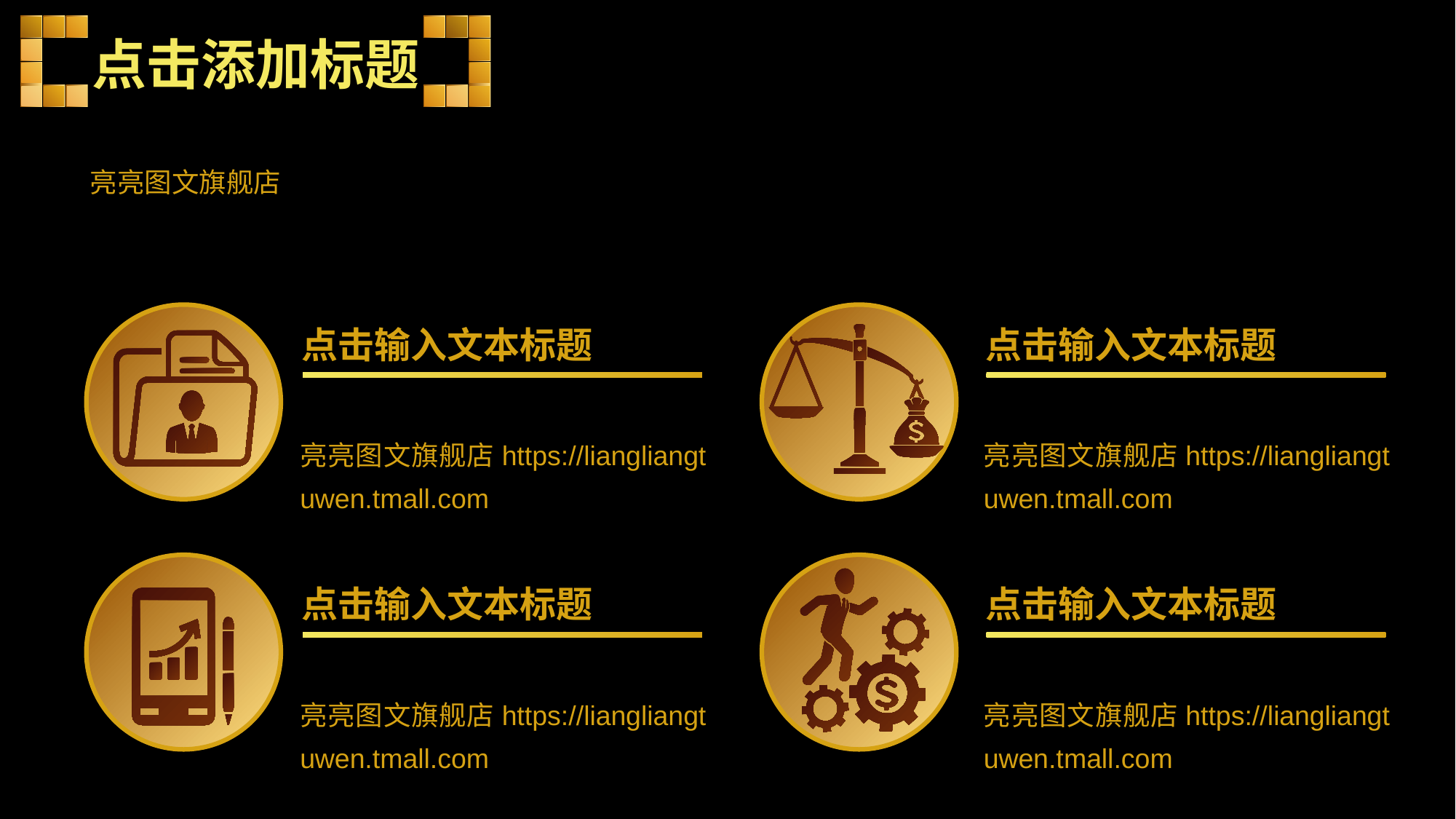

点击添加标题

亮亮图文旗舰店

点击输入文本标题
点击输入文本标题

 亮亮图文旗舰店https://liangliangtuwen.tmall.com
 亮亮图文旗舰店https://liangliangtuwen.tmall.com

点击输入文本标题
点击输入文本标题

 亮亮图文旗舰店https://liangliangtuwen.tmall.com
 亮亮图文旗舰店https://liangliangtuwen.tmall.com